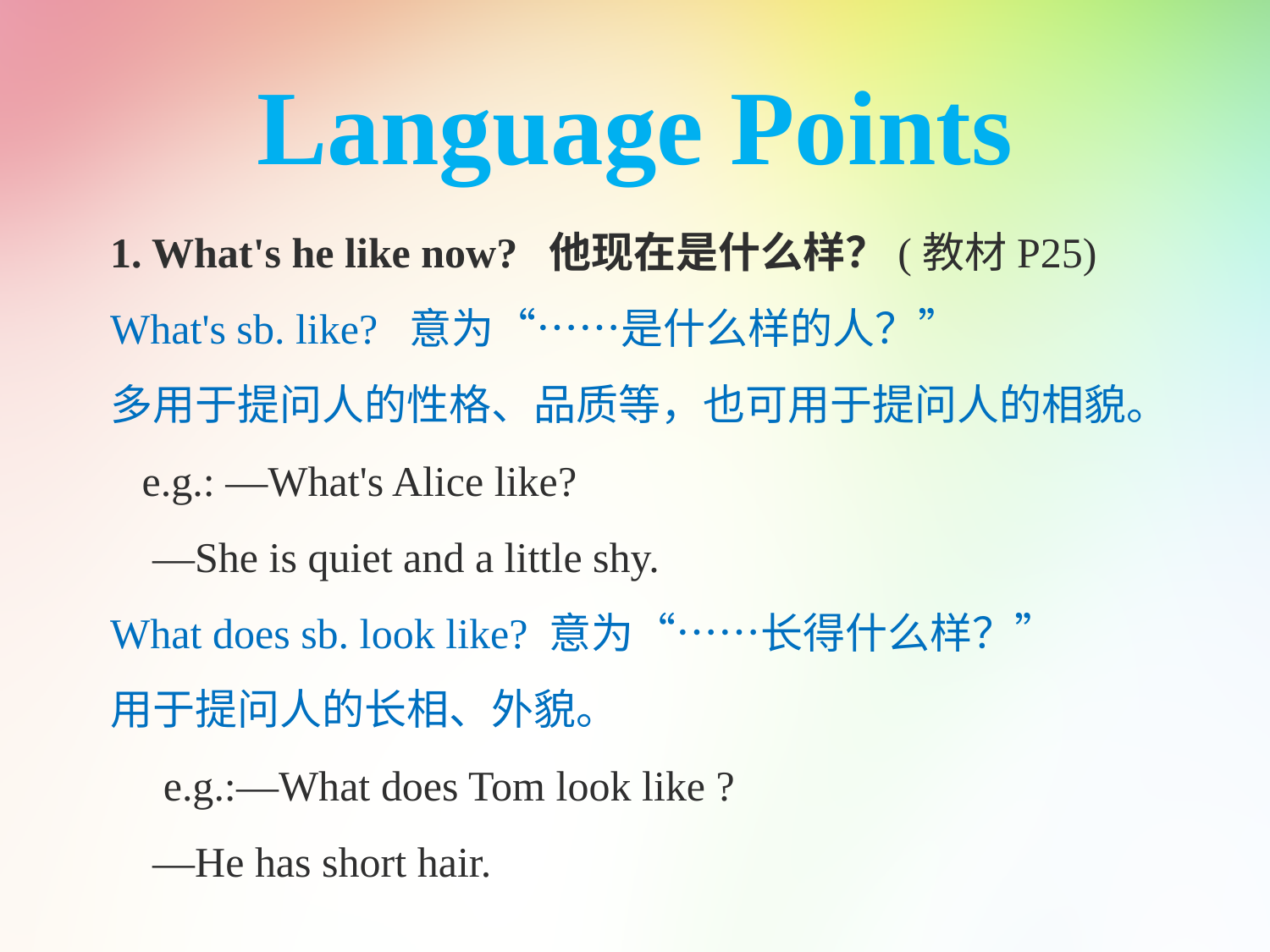

Language Points
1. What's he like now?  他现在是什么样？(教材P25)
What's sb. like?  意为“……是什么样的人？”
多用于提问人的性格、品质等，也可用于提问人的相貌。
   e.g.: —What's Alice like?
    —She is quiet and a little shy.
What does sb. look like? 意为“……长得什么样？”
用于提问人的长相、外貌。
     e.g.:—What does Tom look like ?
    —He has short hair.